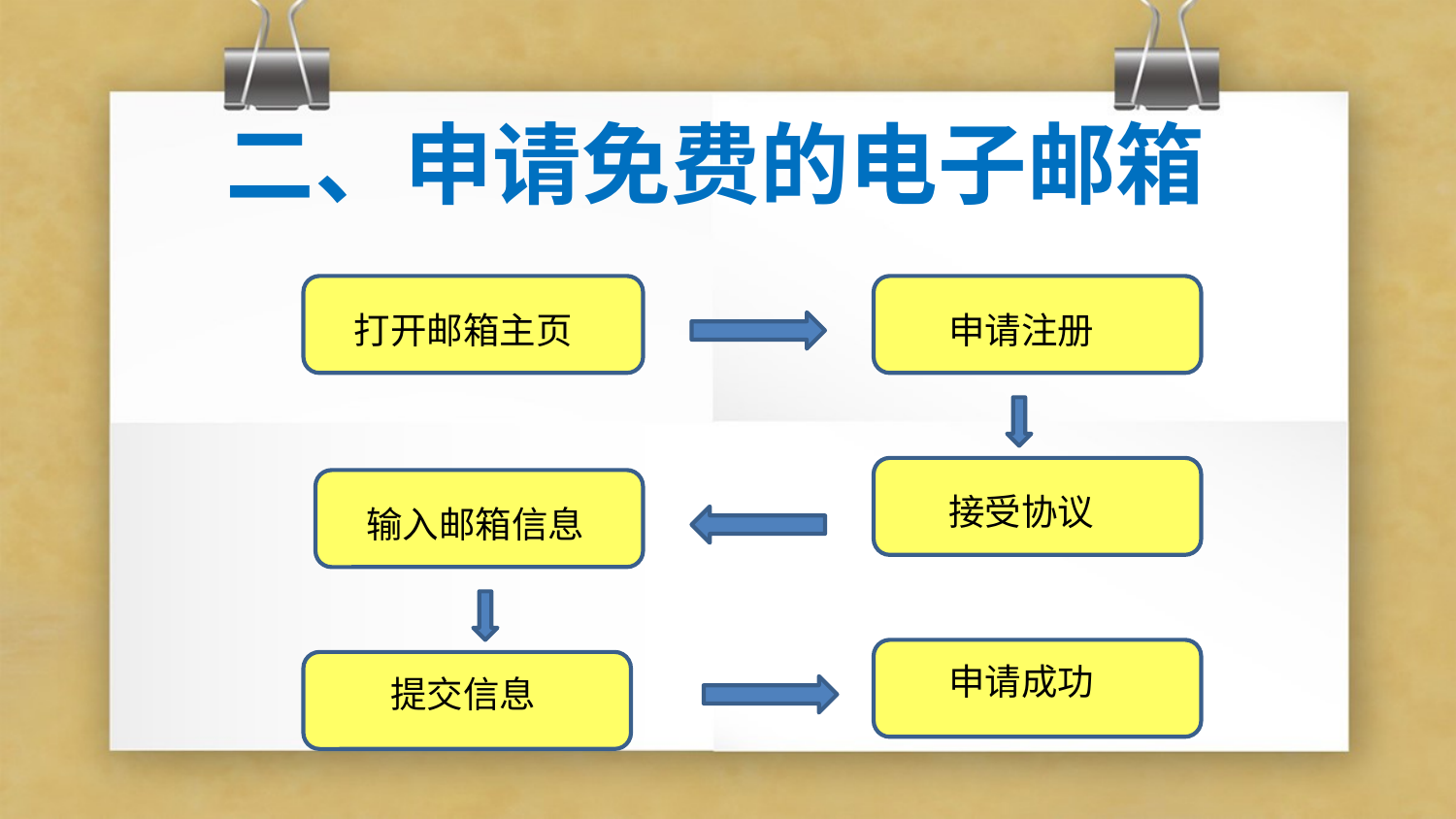

# 二、申请免费的电子邮箱

打开邮箱主页

申请注册

接受协议

输入邮箱信息

申请成功

提交信息